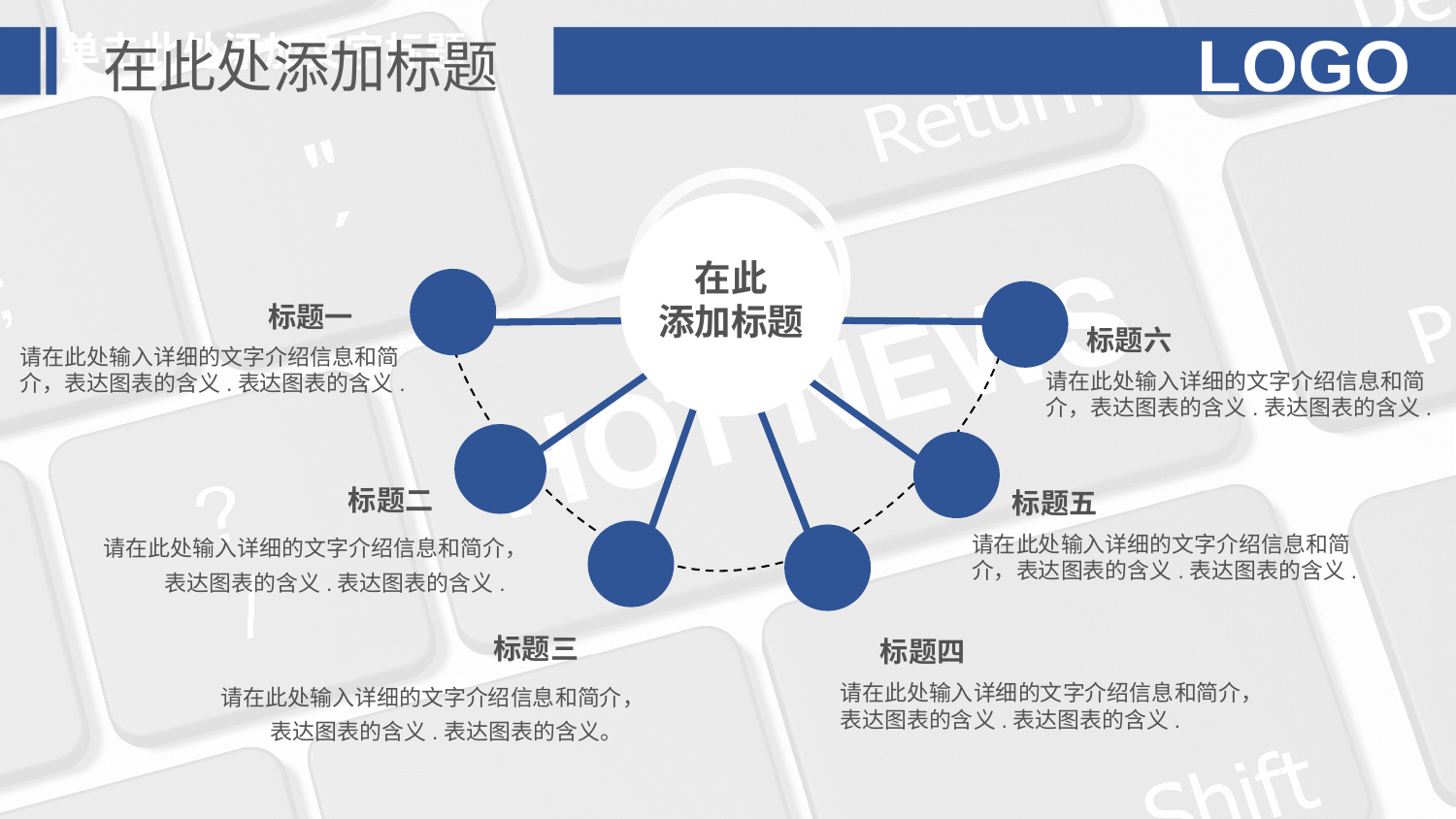

在此
添加标题

标题一
标题六

请在此处输入详细的文字介绍信息和简介，表达图表的含义.表达图表的含义.
请在此处输入详细的文字介绍信息和简介，表达图表的含义.表达图表的含义.

标题二
标题五
请在此处输入详细的文字介绍信息和简介，表达图表的含义.表达图表的含义.

请在此处输入详细的文字介绍信息和简介，表达图表的含义.表达图表的含义.

标题三
标题四
请在此处输入详细的文字介绍信息和简介，表达图表的含义.表达图表的含义。
请在此处输入详细的文字介绍信息和简介，表达图表的含义.表达图表的含义.